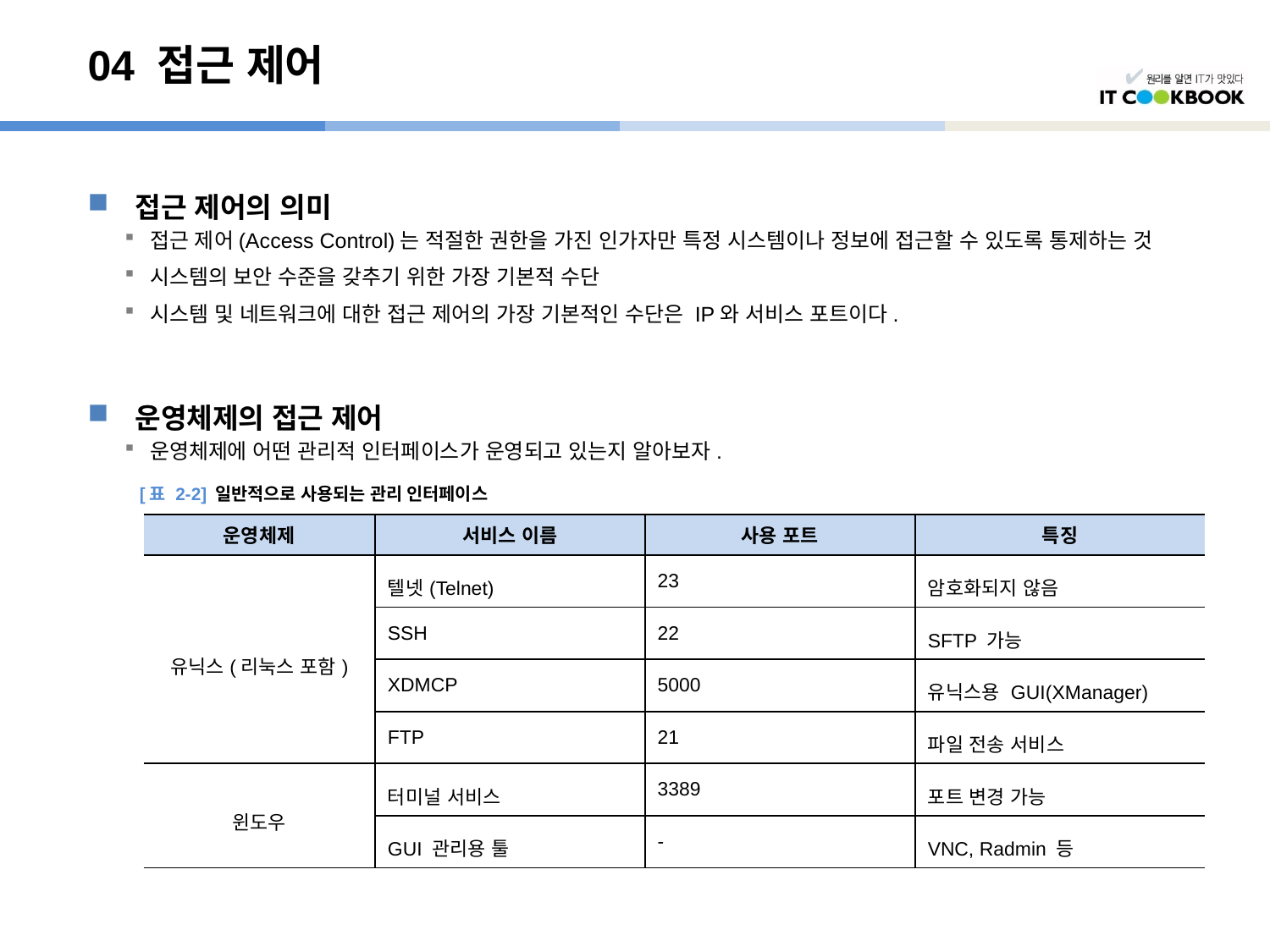

# 04 접근 제어
접근 제어의 의미
접근 제어(Access Control)는 적절한 권한을 가진 인가자만 특정 시스템이나 정보에 접근할 수 있도록 통제하는 것
시스템의 보안 수준을 갖추기 위한 가장 기본적 수단
시스템 및 네트워크에 대한 접근 제어의 가장 기본적인 수단은 IP와 서비스 포트이다.

운영체제의 접근 제어
운영체제에 어떤 관리적 인터페이스가 운영되고 있는지 알아보자.

[표 2-2] 일반적으로 사용되는 관리 인터페이스
| 운영체제 | 서비스 이름 | 사용 포트 | 특징 |
| --- | --- | --- | --- |
| 유닉스(리눅스 포함) | 텔넷(Telnet) | 23 | 암호화되지 않음 |
|  | SSH | 22 | SFTP 가능 |
|  | XDMCP | 5000 | 유닉스용 GUI(XManager) |
|  | FTP | 21 | 파일 전송 서비스 |
| 윈도우 | 터미널 서비스 | 3389 | 포트 변경 가능 |
|  | GUI 관리용 툴 | - | VNC, Radmin 등 |